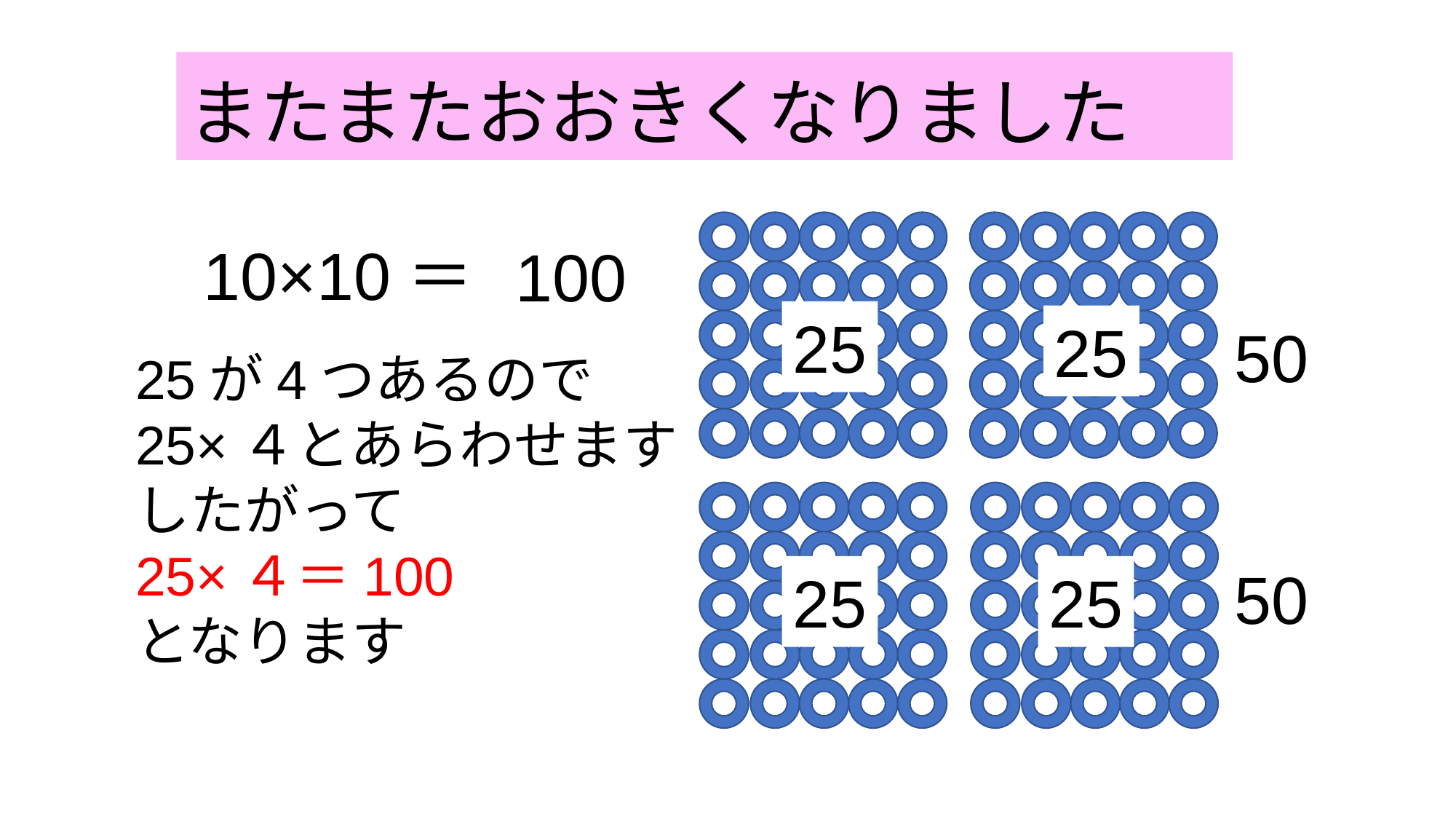

またまたおおきくなりました

10×10＝
100
25
25
50
25が4つあるので
25×４とあらわせます
したがって
25×４＝100
となります

50
25
25